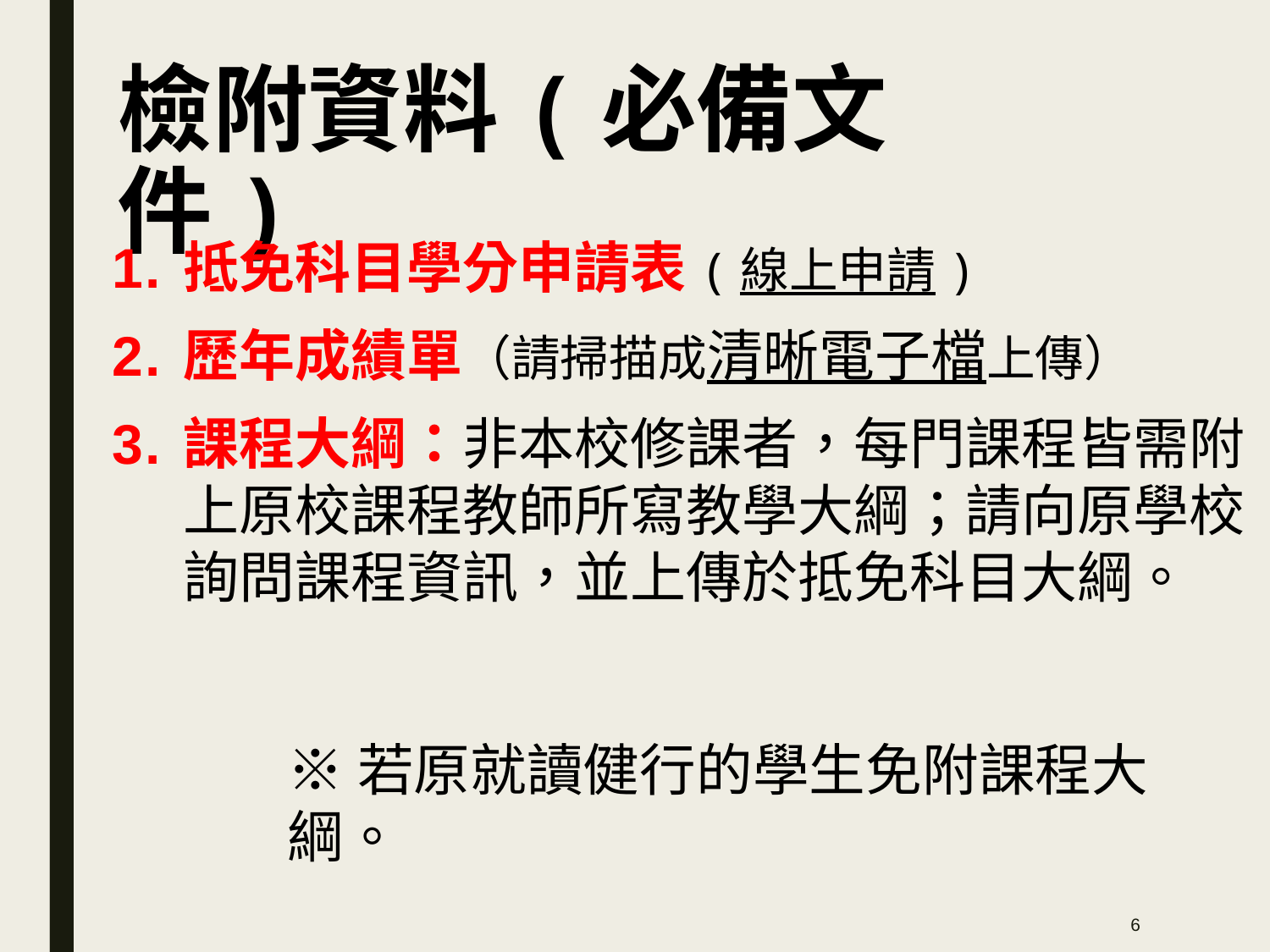

# 檢附資料(必備文件)
抵免科目學分申請表(線上申請)
歷年成績單（請掃描成清晰電子檔上傳）
課程大綱：非本校修課者，每門課程皆需附上原校課程教師所寫教學大綱；請向原學校詢問課程資訊，並上傳於抵免科目大綱。
※若原就讀健行的學生免附課程大綱。
6